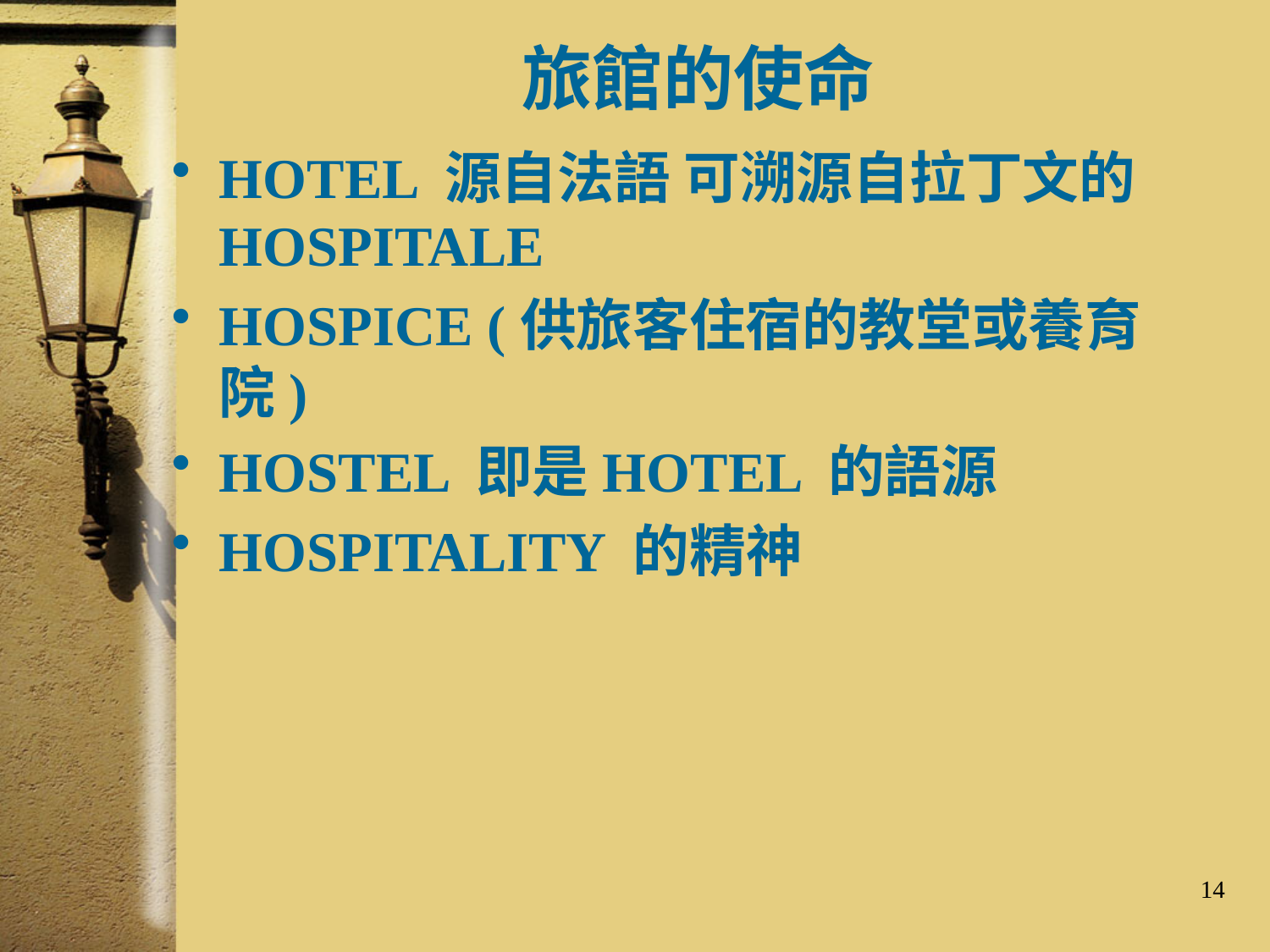

# 旅館的使命
HOTEL 源自法語 可溯源自拉丁文的HOSPITALE
HOSPICE (供旅客住宿的教堂或養育院)
HOSTEL 即是HOTEL 的語源
HOSPITALITY 的精神

14